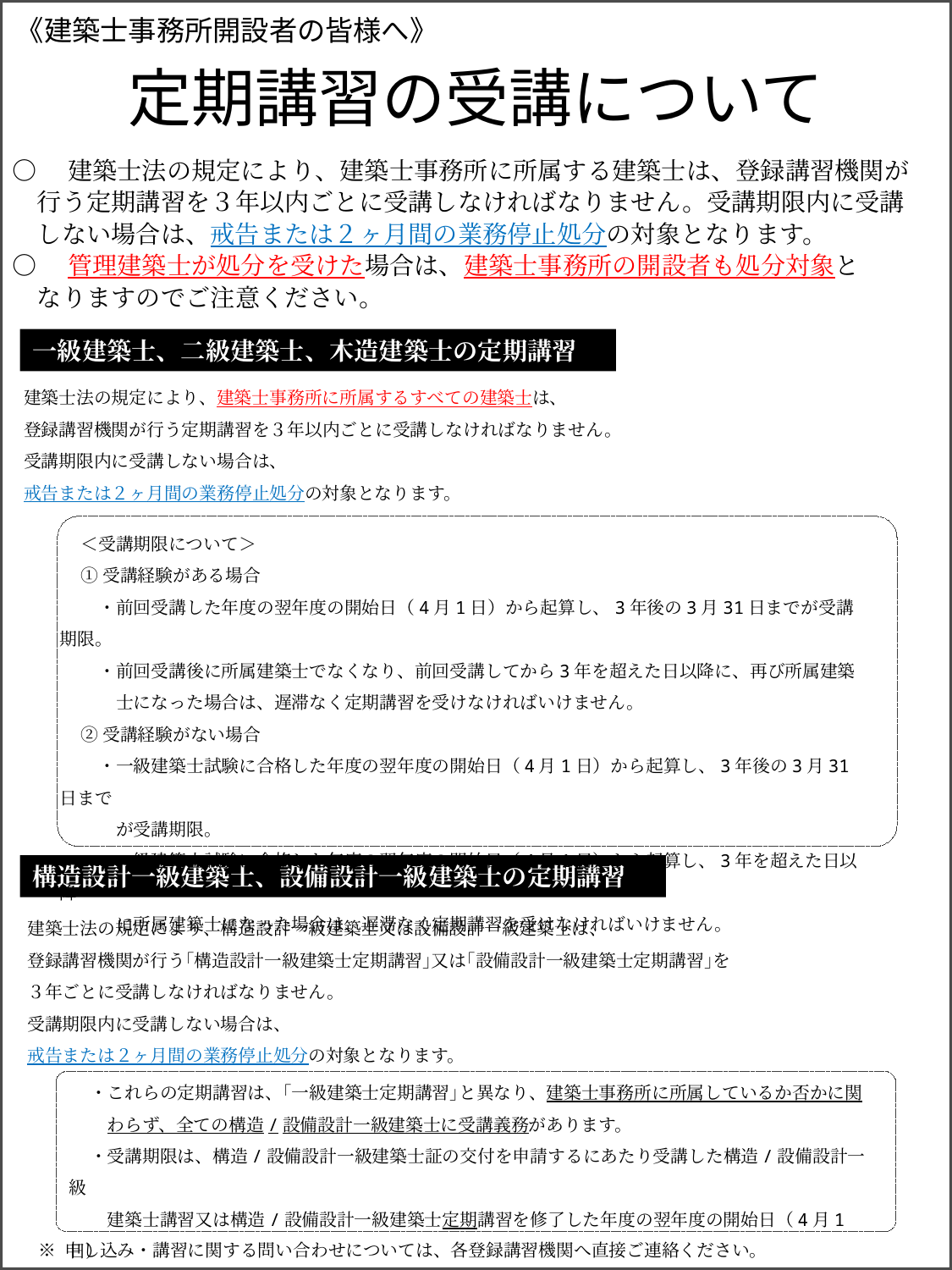

《建築士事務所開設者の皆様へ》
定期講習の受講について
○　建築士法の規定により、建築士事務所に所属する建築士は、登録講習機関が
　行う定期講習を３年以内ごとに受講しなければなりません。受講期限内に受講
　しない場合は、戒告または２ヶ月間の業務停止処分の対象となります。
○　管理建築士が処分を受けた場合は、建築士事務所の開設者も処分対象と
　なりますのでご注意ください。
一級建築士、二級建築士、木造建築士の定期講習
建築士法の規定により、建築士事務所に所属するすべての建築士は、
登録講習機関が行う定期講習を３年以内ごとに受講しなければなりません。
受講期限内に受講しない場合は、
戒告または２ヶ月間の業務停止処分の対象となります。
＜受講期限について＞
①受講経験がある場合
　・前回受講した年度の翌年度の開始日（4月1日）から起算し、3年後の3月31日までが受講期限。
　・前回受講後に所属建築士でなくなり、前回受講してから3年を超えた日以降に、再び所属建築
　　士になった場合は、遅滞なく定期講習を受けなければいけません。
②受講経験がない場合
　・一級建築士試験に合格した年度の翌年度の開始日（4月1日）から起算し、3年後の3月31日まで
　　が受講期限。
　・一級建築士試験に合格した年度の翌年度の開始日（4月1日）から起算し、3年を超えた日以降
　　に所属建築士になった場合は、遅滞なく定期講習を受けなければいけません。

構造設計一級建築士、設備設計一級建築士の定期講習
建築士法の規定により、構造設計一級建築士又は設備設計一級建築士は、
登録講習機関が行う｢構造設計一級建築士定期講習｣又は｢設備設計一級建築士定期講習｣を
３年ごとに受講しなければなりません。
受講期限内に受講しない場合は、
戒告または２ヶ月間の業務停止処分の対象となります。
・これらの定期講習は、｢一級建築士定期講習｣と異なり、建築士事務所に所属しているか否かに関
　わらず、全ての構造/設備設計一級建築士に受講義務があります。
・受講期限は、構造/設備設計一級建築士証の交付を申請するにあたり受講した構造/設備設計一級
　建築士講習又は構造/設備設計一級建築士定期講習を修了した年度の翌年度の開始日（4月1日）
　から起算して、3年後の3月31日までが受講期限。

※ 申し込み・講習に関する問い合わせについては、各登録講習機関へ直接ご連絡ください。